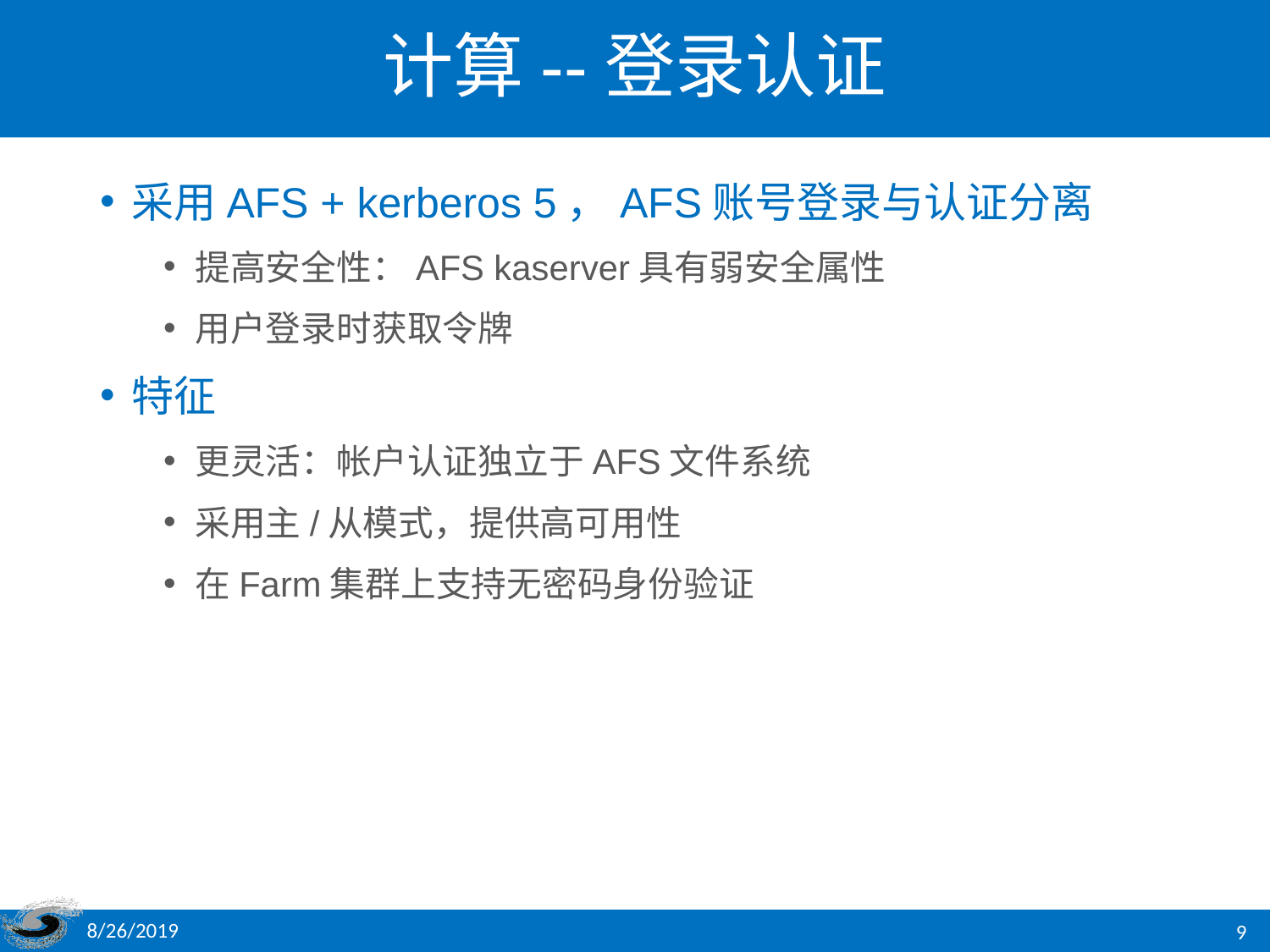

# 计算--登录认证
采用AFS + kerberos 5，AFS账号登录与认证分离
提高安全性：AFS kaserver具有弱安全属性
用户登录时获取令牌
特征
更灵活：帐户认证独立于AFS文件系统
采用主/从模式，提供高可用性
在Farm集群上支持无密码身份验证

8/26/2019
9